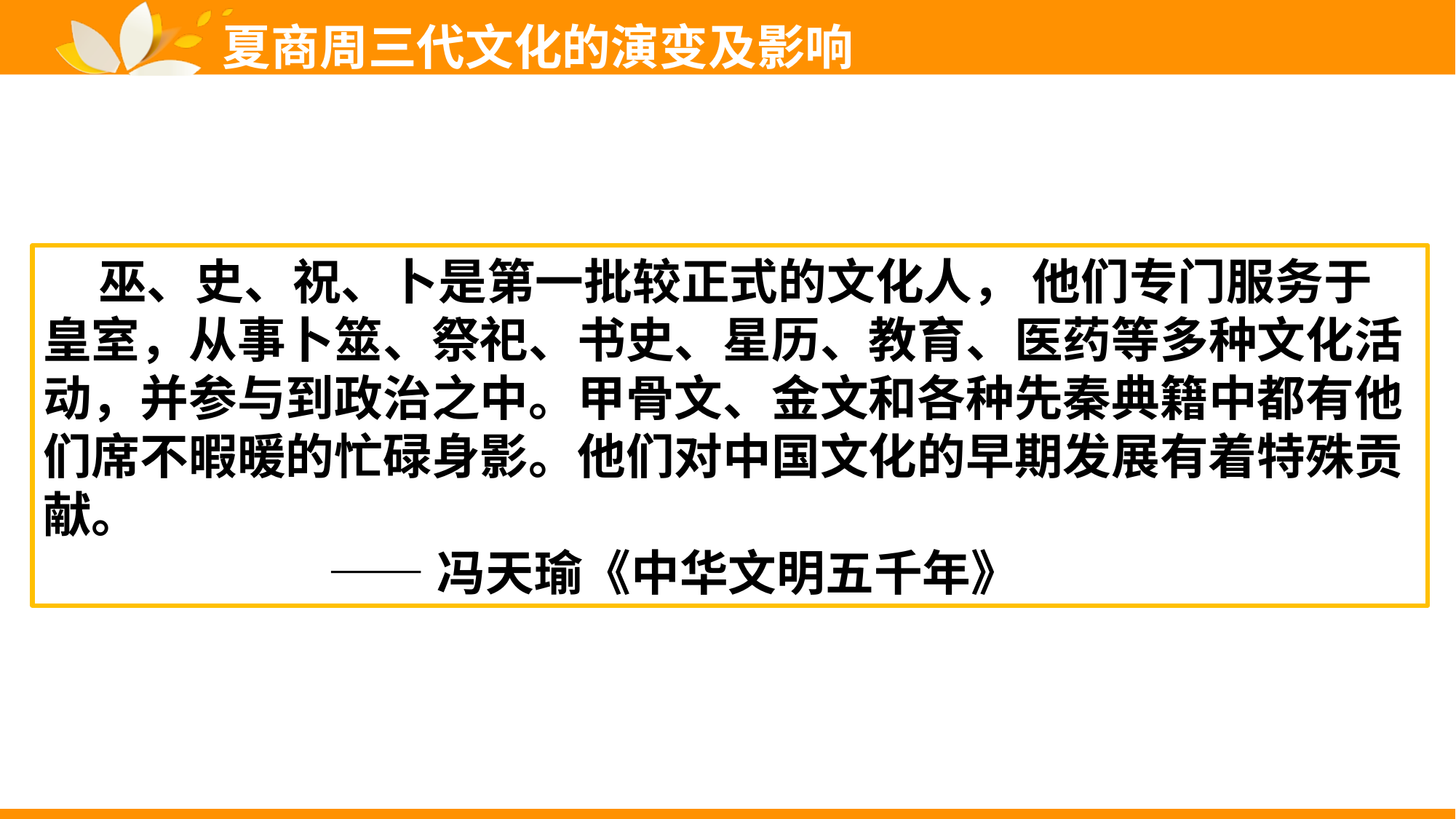

夏商周三代文化的演变及影响
    巫、史、祝、卜是第一批较正式的文化人， 他们专门服务于皇室，从事卜筮、祭祀、书史、星历、教育、医药等多种文化活动，并参与到政治之中。甲骨文、金文和各种先秦典籍中都有他们席不暇暖的忙碌身影。他们对中国文化的早期发展有着特殊贡献。
                          ——冯天瑜《中华文明五千年》